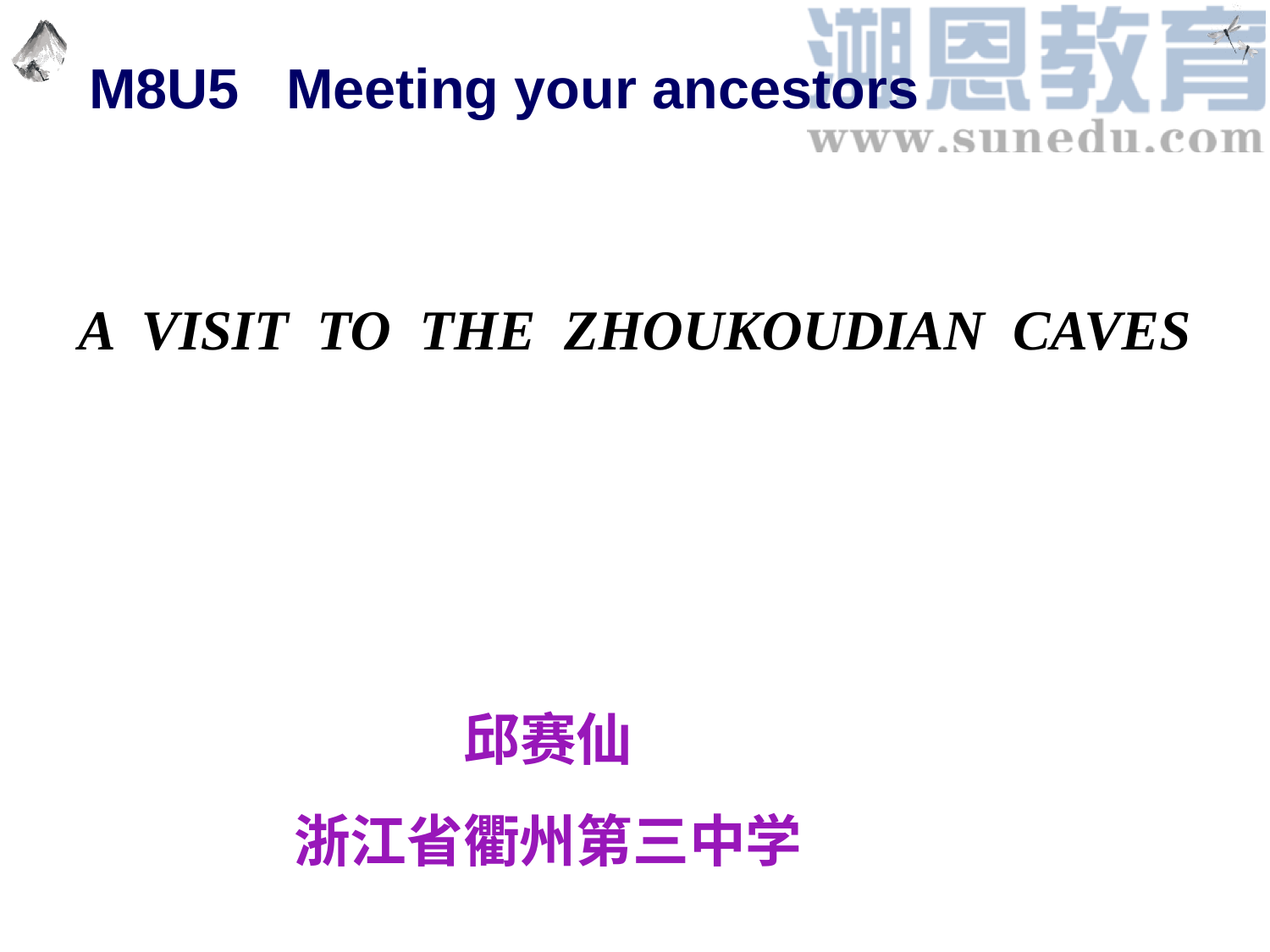

M8U5   Meeting your ancestors
A  VISIT  TO  THE  ZHOUKOUDIAN  CAVES
邱赛仙
浙江省衢州第三中学